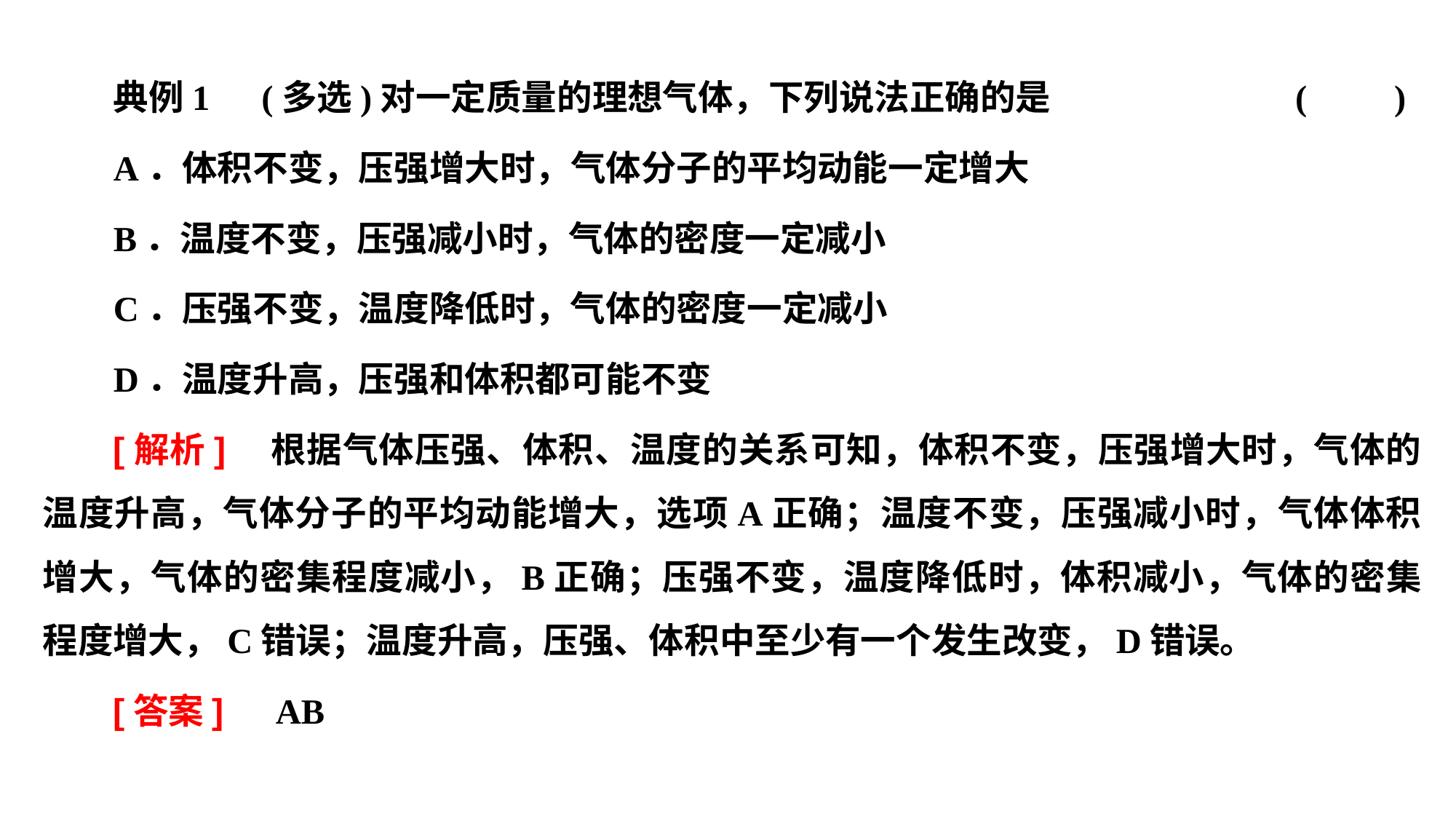

典例1　(多选)对一定质量的理想气体，下列说法正确的是   		          (　　)
A．体积不变，压强增大时，气体分子的平均动能一定增大
B．温度不变，压强减小时，气体的密度一定减小
C．压强不变，温度降低时，气体的密度一定减小
D．温度升高，压强和体积都可能不变
[解析]　根据气体压强、体积、温度的关系可知，体积不变，压强增大时，气体的温度升高，气体分子的平均动能增大，选项A正确；温度不变，压强减小时，气体体积增大，气体的密集程度减小，B正确；压强不变，温度降低时，体积减小，气体的密集程度增大，C错误；温度升高，压强、体积中至少有一个发生改变，D错误。
[答案]　AB